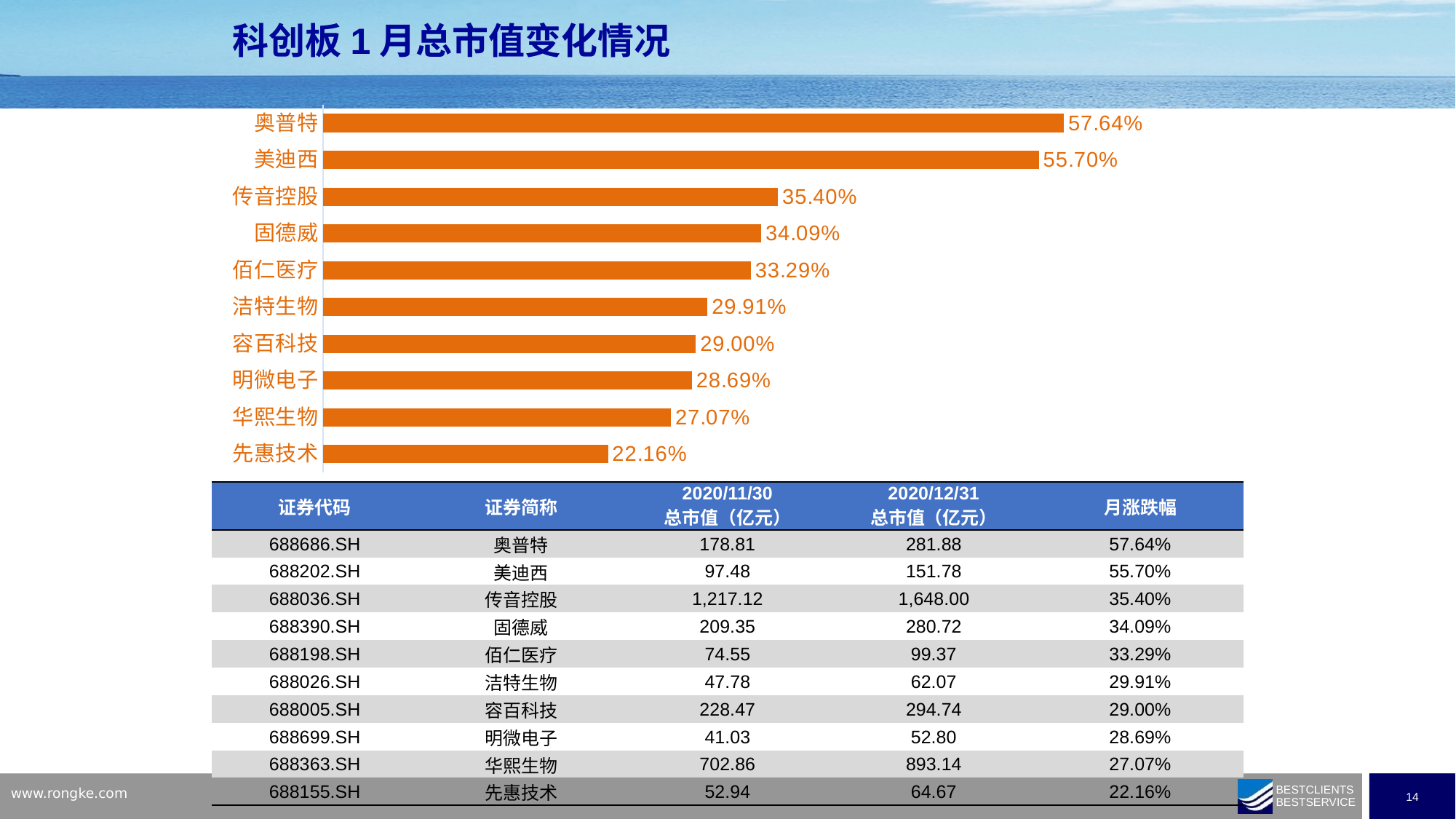

科创板1月总市值变化情况

### Chart

| Category |  |
|---|---|
| 先惠技术 | 0.2215711830150544 |
| 华熙生物 | 0.270709554053131 |
| 明微电子 | 0.2869325936902858 |
| 容百科技 | 0.2900467196044634 |
| 洁特生物 | 0.2990791125994139 |
| 佰仁医疗 | 0.33286118980169976 |
| 固德威 | 0.34089953762084924 |
| 传音控股 | 0.354016037859866 |
| 美迪西 | 0.5569547796222096 |
| 奥普特 | 0.576429485820769 |
| 证券代码 | 证券简称 | 2020/11/30 总市值（亿元） | 2020/12/31 总市值（亿元） | 月涨跌幅 |
| --- | --- | --- | --- | --- |
| 688686.SH | 奥普特 | 178.81 | 281.88 | 57.64% |
| 688202.SH | 美迪西 | 97.48 | 151.78 | 55.70% |
| 688036.SH | 传音控股 | 1,217.12 | 1,648.00 | 35.40% |
| 688390.SH | 固德威 | 209.35 | 280.72 | 34.09% |
| 688198.SH | 佰仁医疗 | 74.55 | 99.37 | 33.29% |
| 688026.SH | 洁特生物 | 47.78 | 62.07 | 29.91% |
| 688005.SH | 容百科技 | 228.47 | 294.74 | 29.00% |
| 688699.SH | 明微电子 | 41.03 | 52.80 | 28.69% |
| 688363.SH | 华熙生物 | 702.86 | 893.14 | 27.07% |
| 688155.SH | 先惠技术 | 52.94 | 64.67 | 22.16% |